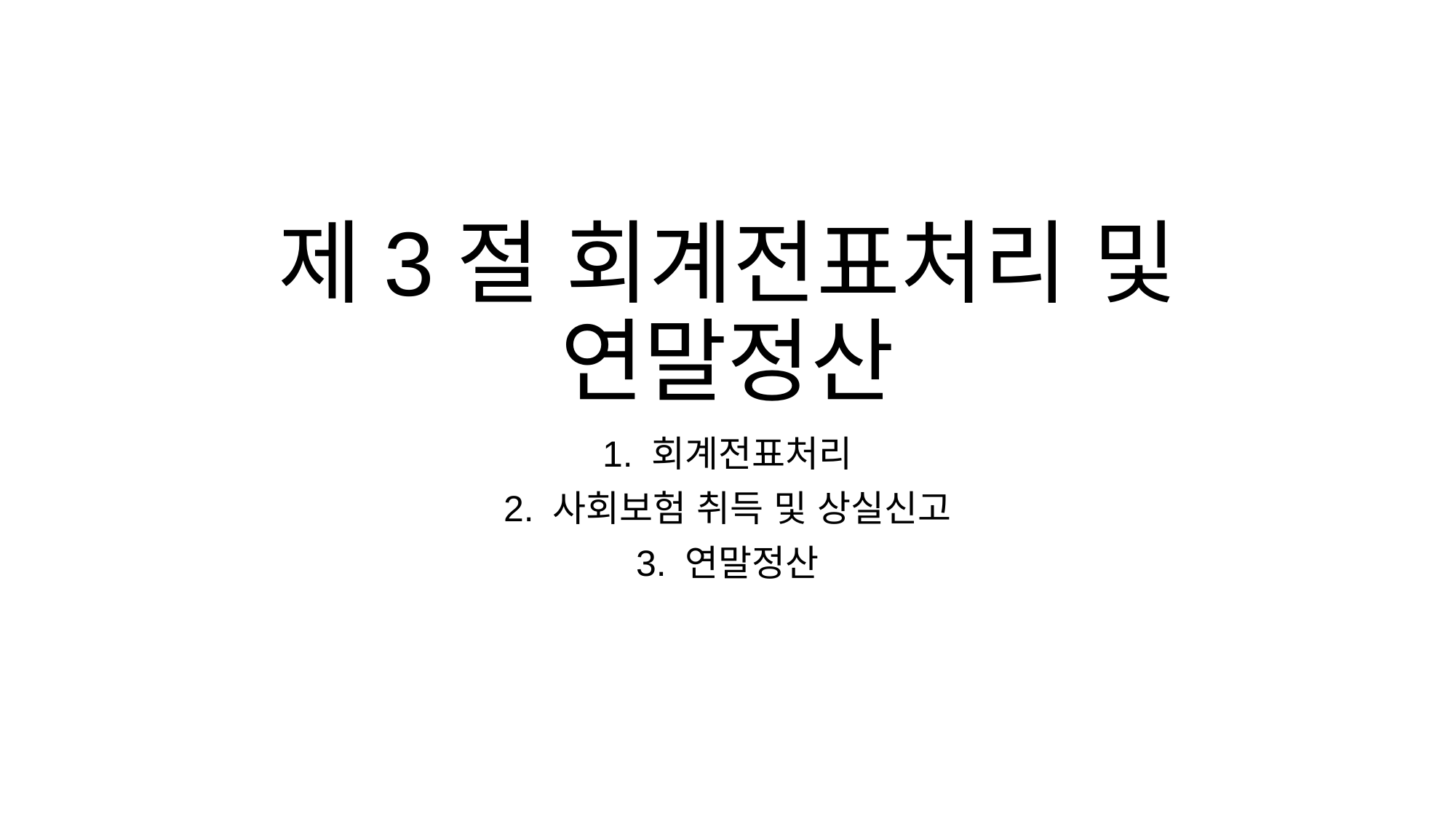

# 제3절 회계전표처리 및 연말정산
1. 회계전표처리
2. 사회보험 취득 및 상실신고
3. 연말정산